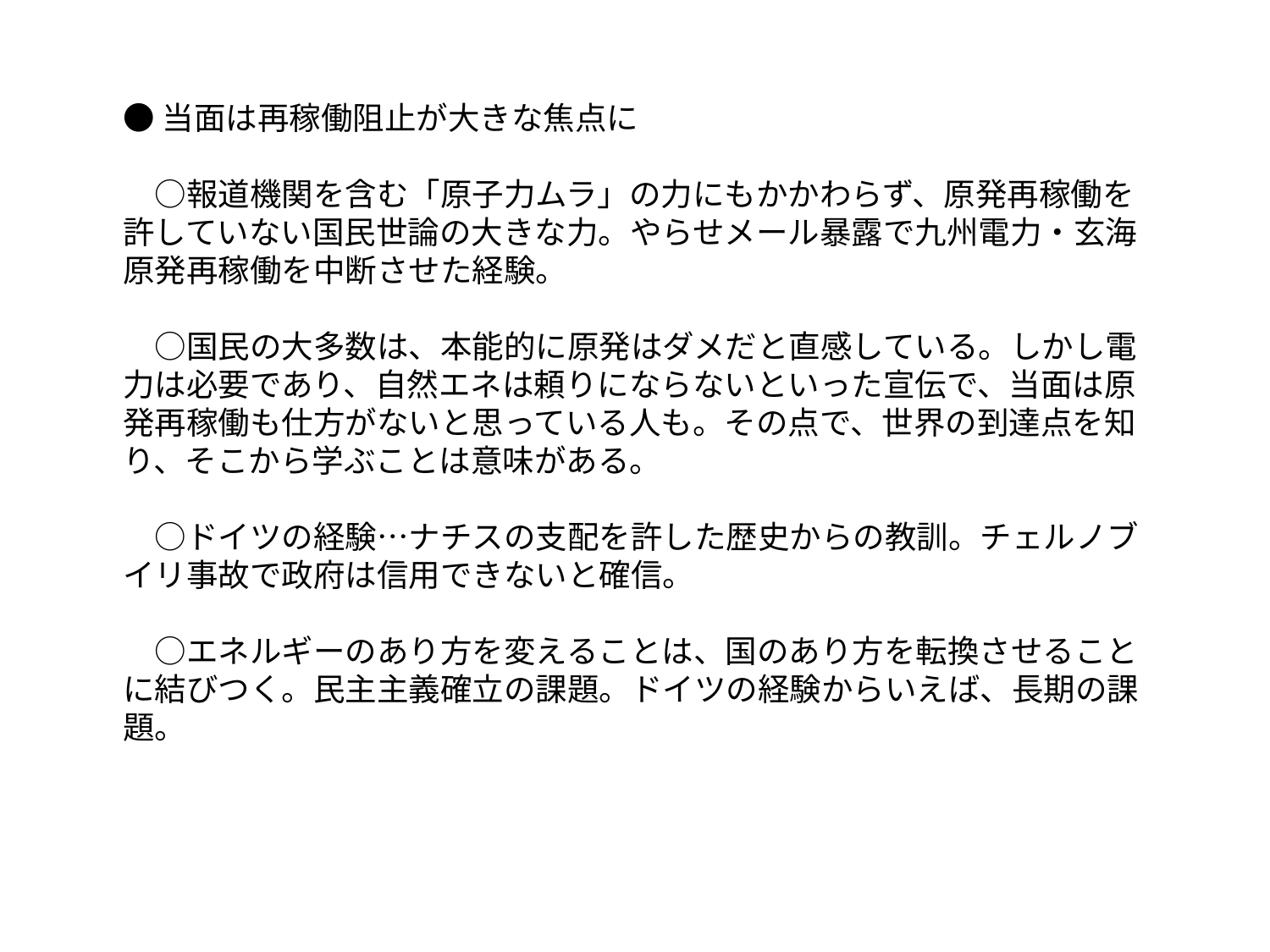

●当面は再稼働阻止が大きな焦点に

　○報道機関を含む「原子力ムラ」の力にもかかわらず、原発再稼働を許していない国民世論の大きな力。やらせメール暴露で九州電力・玄海原発再稼働を中断させた経験。

　○国民の大多数は、本能的に原発はダメだと直感している。しかし電力は必要であり、自然エネは頼りにならないといった宣伝で、当面は原発再稼働も仕方がないと思っている人も。その点で、世界の到達点を知り、そこから学ぶことは意味がある。

　○ドイツの経験…ナチスの支配を許した歴史からの教訓。チェルノブイリ事故で政府は信用できないと確信。

　○エネルギーのあり方を変えることは、国のあり方を転換させることに結びつく。民主主義確立の課題。ドイツの経験からいえば、長期の課題。